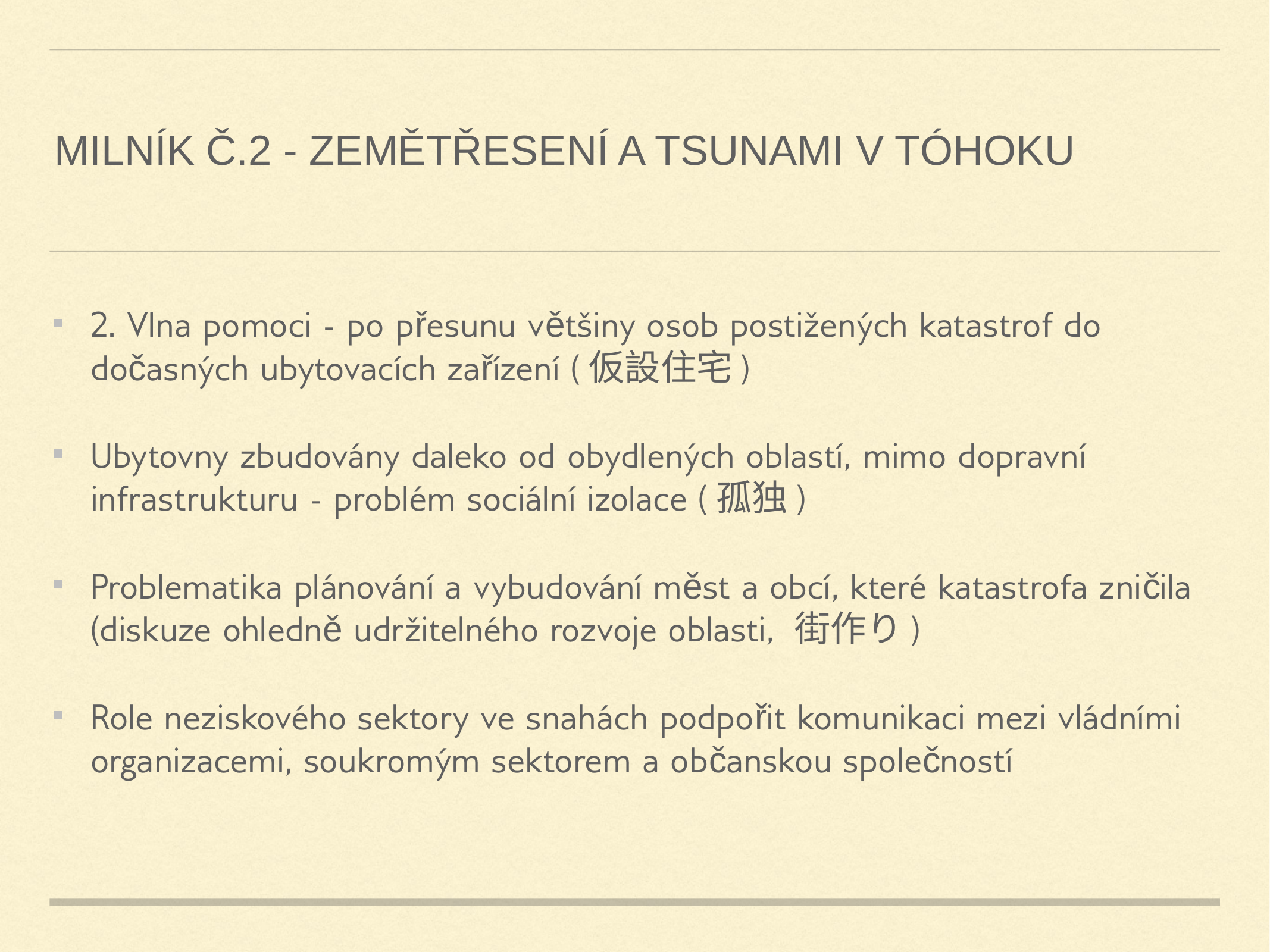

# Milník č.2 - zemětřesení a tsunami v Tóhoku
2. Vlna pomoci - po přesunu většiny osob postižených katastrof do dočasných ubytovacích zařízení (仮設住宅)
Ubytovny zbudovány daleko od obydlených oblastí, mimo dopravní infrastrukturu - problém sociální izolace (孤独)
Problematika plánování a vybudování měst a obcí, které katastrofa zničila (diskuze ohledně udržitelného rozvoje oblasti, 街作り)
Role neziskového sektory ve snahách podpořit komunikaci mezi vládními organizacemi, soukromým sektorem a občanskou společností
9